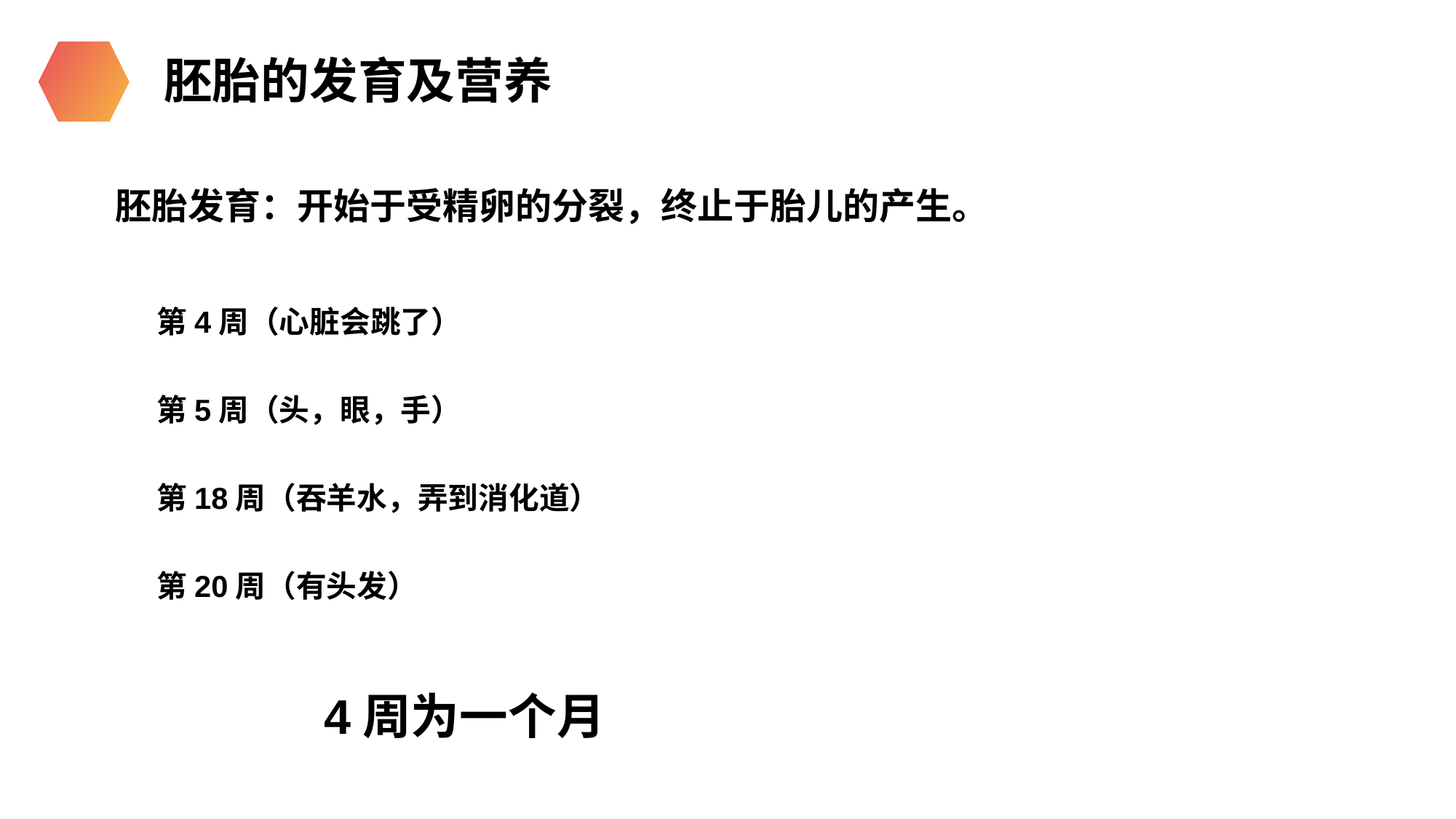

胚胎的发育及营养
胚胎发育：开始于受精卵的分裂，终止于胎儿的产生。
第4周（心脏会跳了）
第5周（头，眼，手）
第18周（吞羊水，弄到消化道）
第20周（有头发）
                    4周为一个月